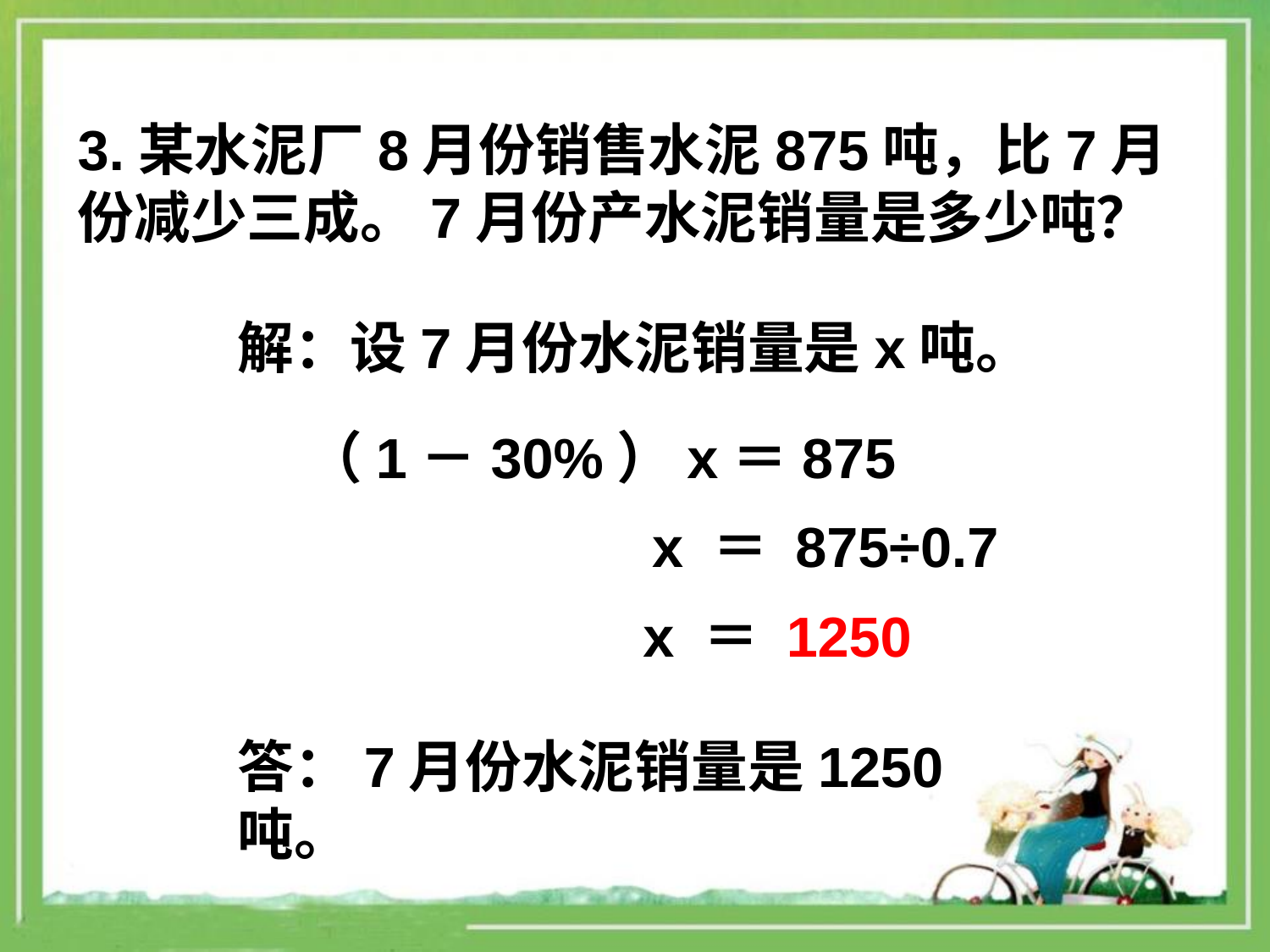

3.某水泥厂8月份销售水泥875吨，比7月份减少三成。7月份产水泥销量是多少吨？
解：设7月份水泥销量是x吨。
（1－30%）x＝875
x ＝ 875÷0.7
x ＝ 1250
答：7月份水泥销量是1250吨。